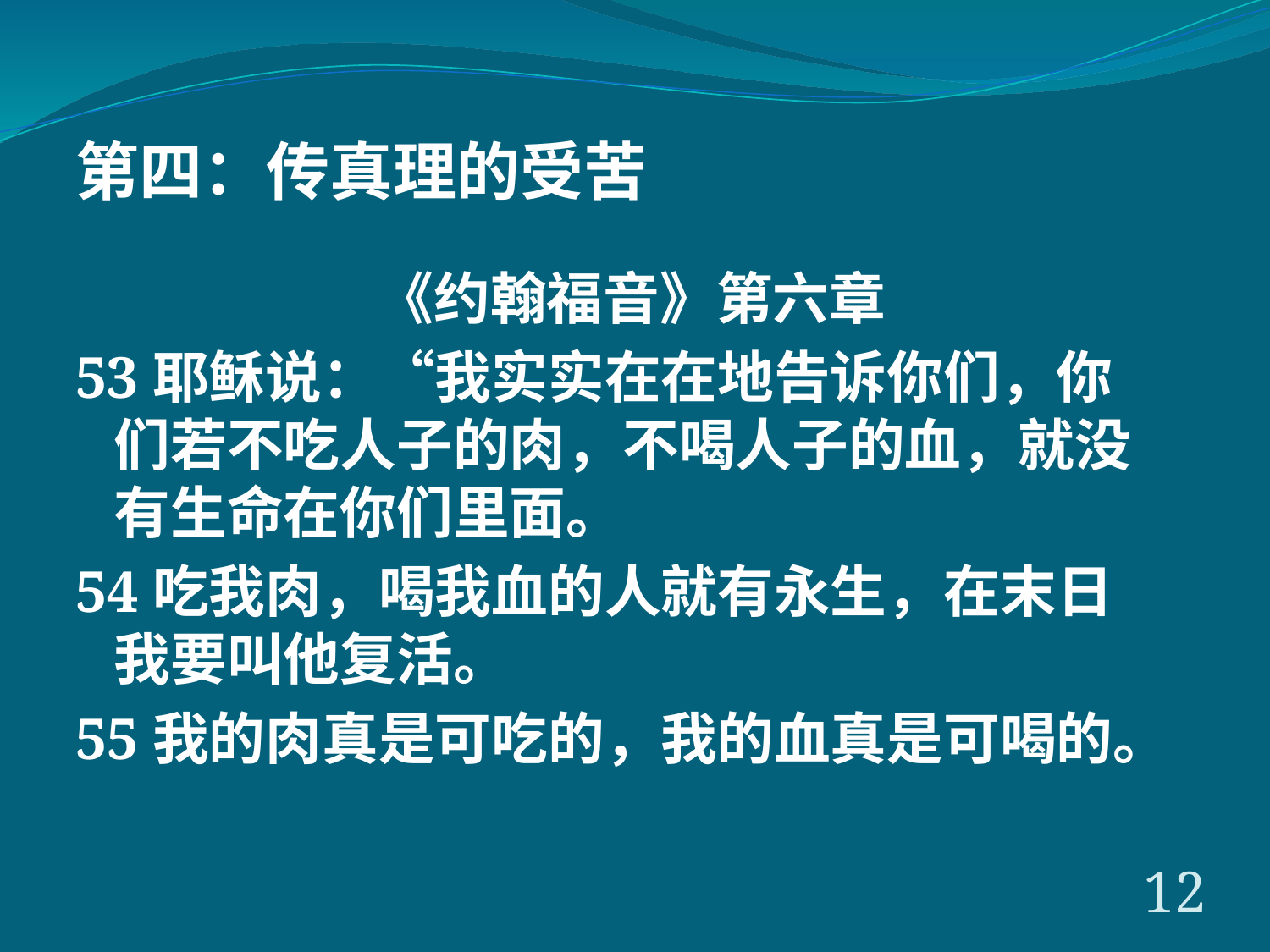

第四：传真理的受苦

	《约翰福音》第六章
53耶稣说：“我实实在在地告诉你们，你们若不吃人子的肉，不喝人子的血，就没有生命在你们里面。
54吃我肉，喝我血的人就有永生，在末日我要叫他复活。
55我的肉真是可吃的，我的血真是可喝的。

12